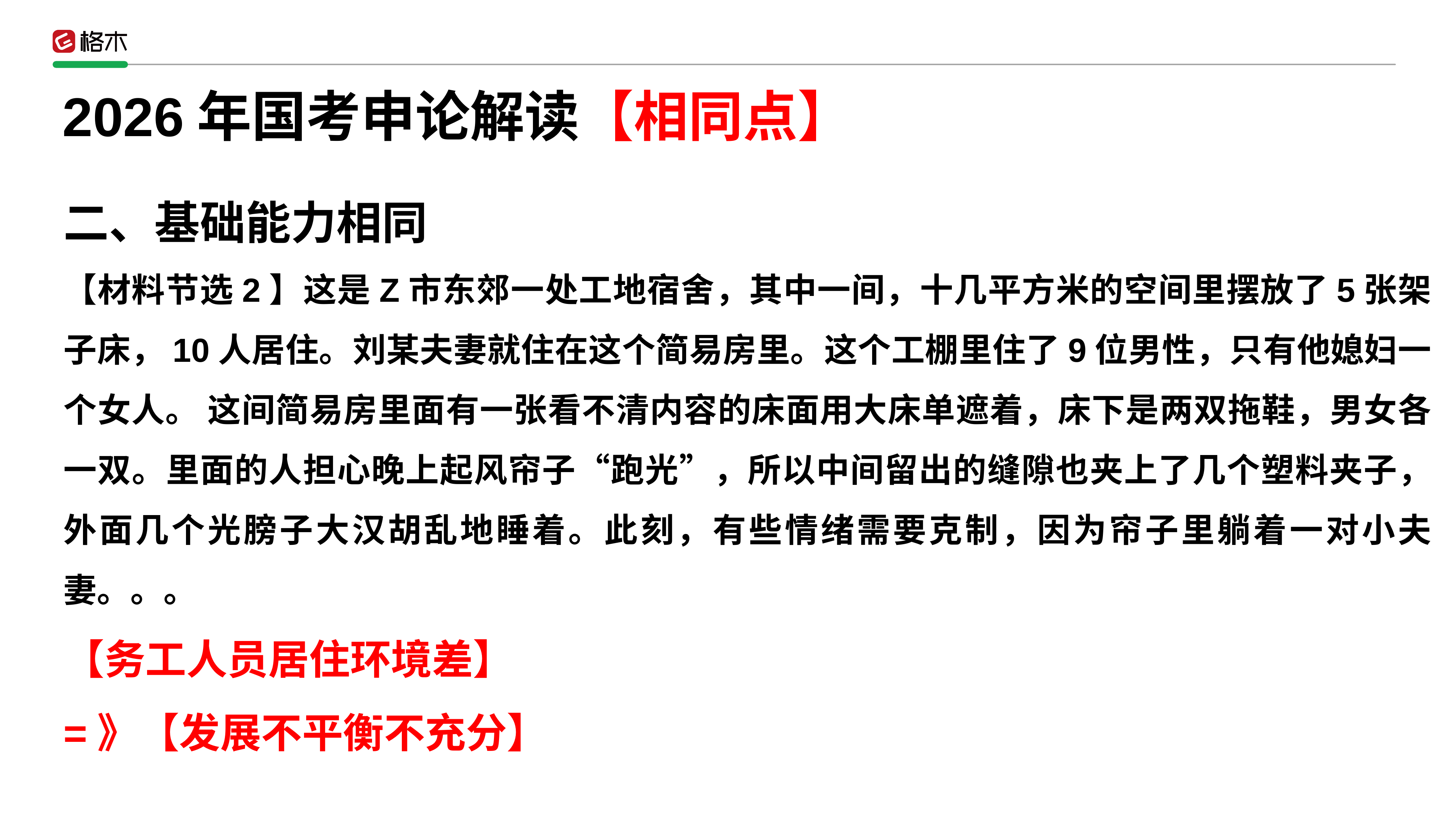

2026年国考申论解读【相同点】
二、基础能力相同
【材料节选2】这是Z市东郊一处工地宿舍，其中一间，十几平方米的空间里摆放了5张架子床，10人居住。刘某夫妻就住在这个简易房里。这个工棚里住了9位男性，只有他媳妇一个女人。 这间简易房里面有一张看不清内容的床面用大床单遮着，床下是两双拖鞋，男女各一双。里面的人担心晚上起风帘子“跑光”，所以中间留出的缝隙也夹上了几个塑料夹子，外面几个光膀子大汉胡乱地睡着。此刻，有些情绪需要克制，因为帘子里躺着一对小夫妻。。。
【务工人员居住环境差】
=》【发展不平衡不充分】